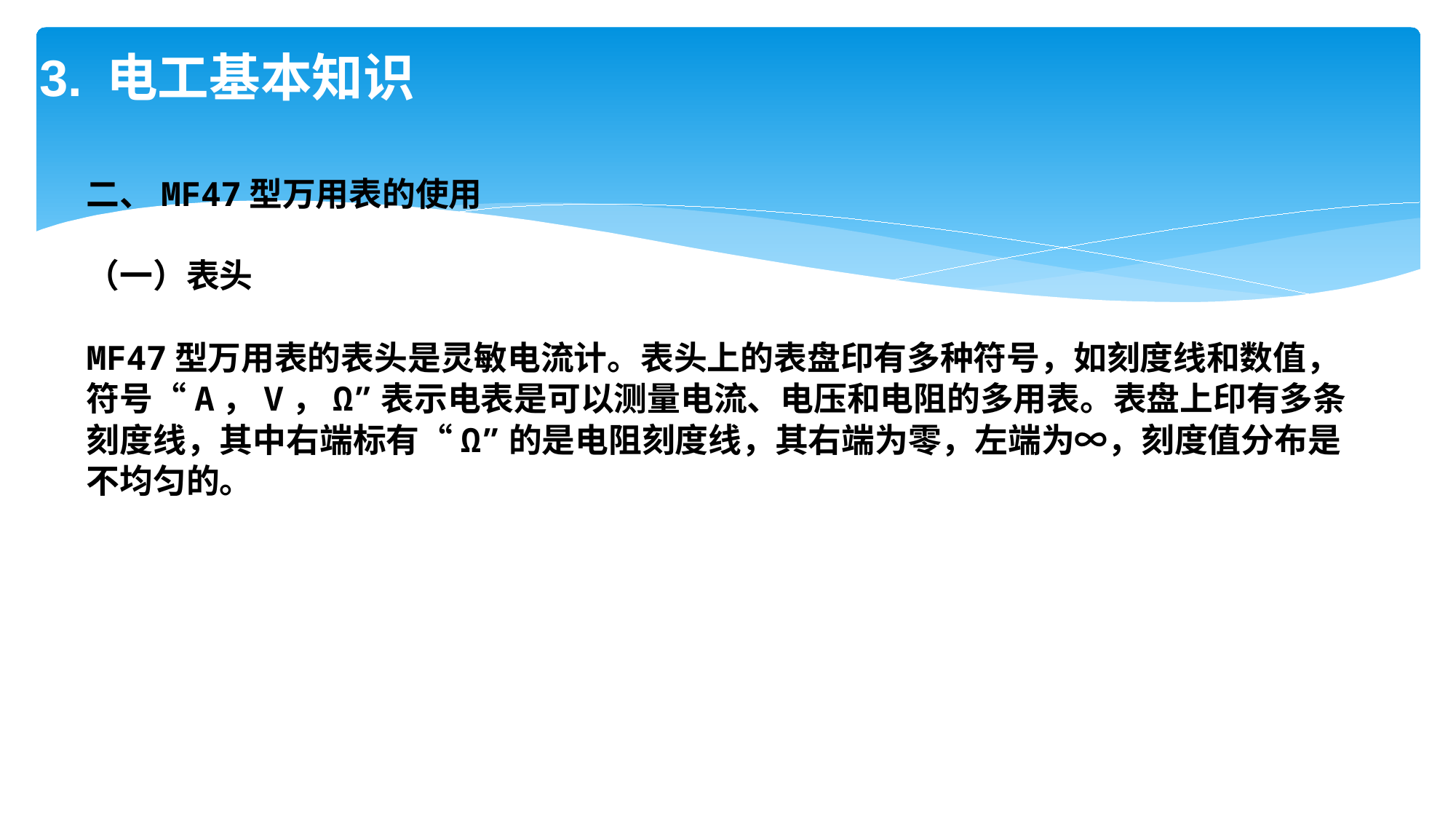

# 3. 电工基本知识
二、MF47型万用表的使用
（一）表头

MF47型万用表的表头是灵敏电流计。表头上的表盘印有多种符号，如刻度线和数值，符号“A，V，Ω”表示电表是可以测量电流、电压和电阻的多用表。表盘上印有多条刻度线，其中右端标有“Ω”的是电阻刻度线，其右端为零，左端为∞，刻度值分布是不均匀的。